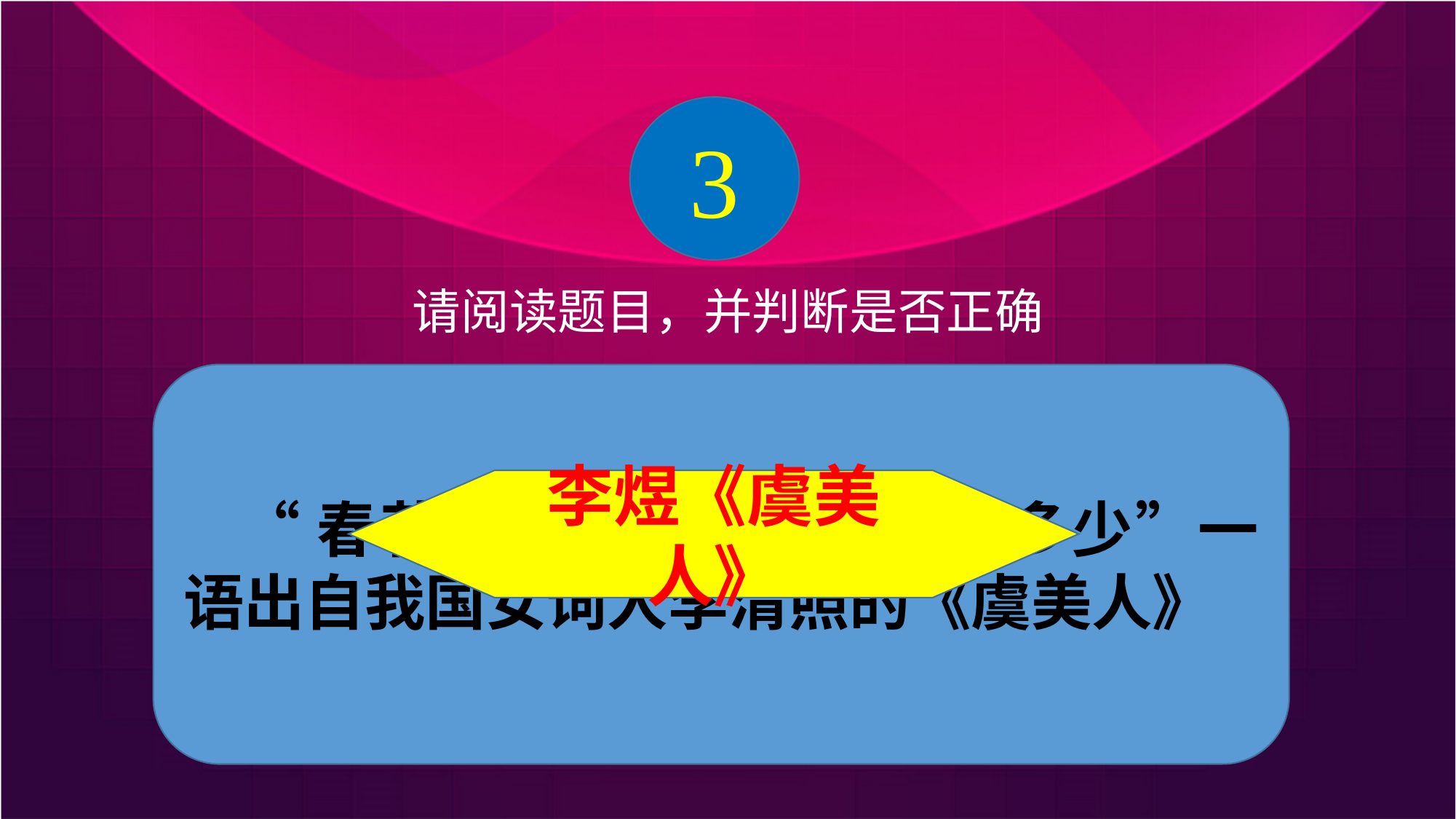

3
请阅读题目，并判断是否正确
    “春花秋月何时了，往事知多少”一语出自我国女词人李清照的《虞美人》
李煜《虞美人》